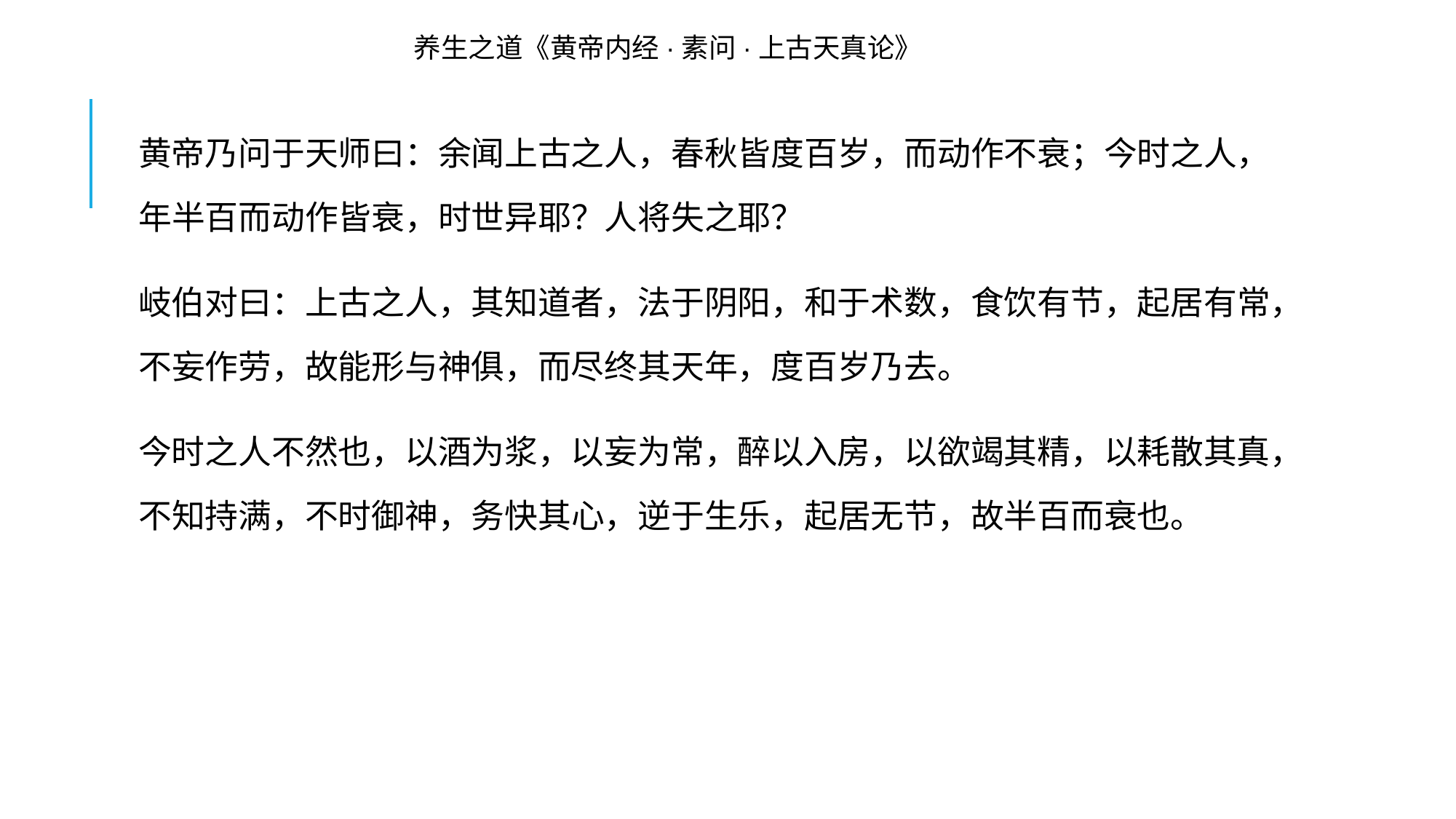

养生之道《黄帝内经·素问·上古天真论》
黄帝乃问于天师曰：余闻上古之人，春秋皆度百岁，而动作不衰；今时之人，年半百而动作皆衰，时世异耶？人将失之耶？
岐伯对曰：上古之人，其知道者，法于阴阳，和于术数，食饮有节，起居有常，不妄作劳，故能形与神俱，而尽终其天年，度百岁乃去。
今时之人不然也，以酒为浆，以妄为常，醉以入房，以欲竭其精，以耗散其真，不知持满，不时御神，务快其心，逆于生乐，起居无节，故半百而衰也。